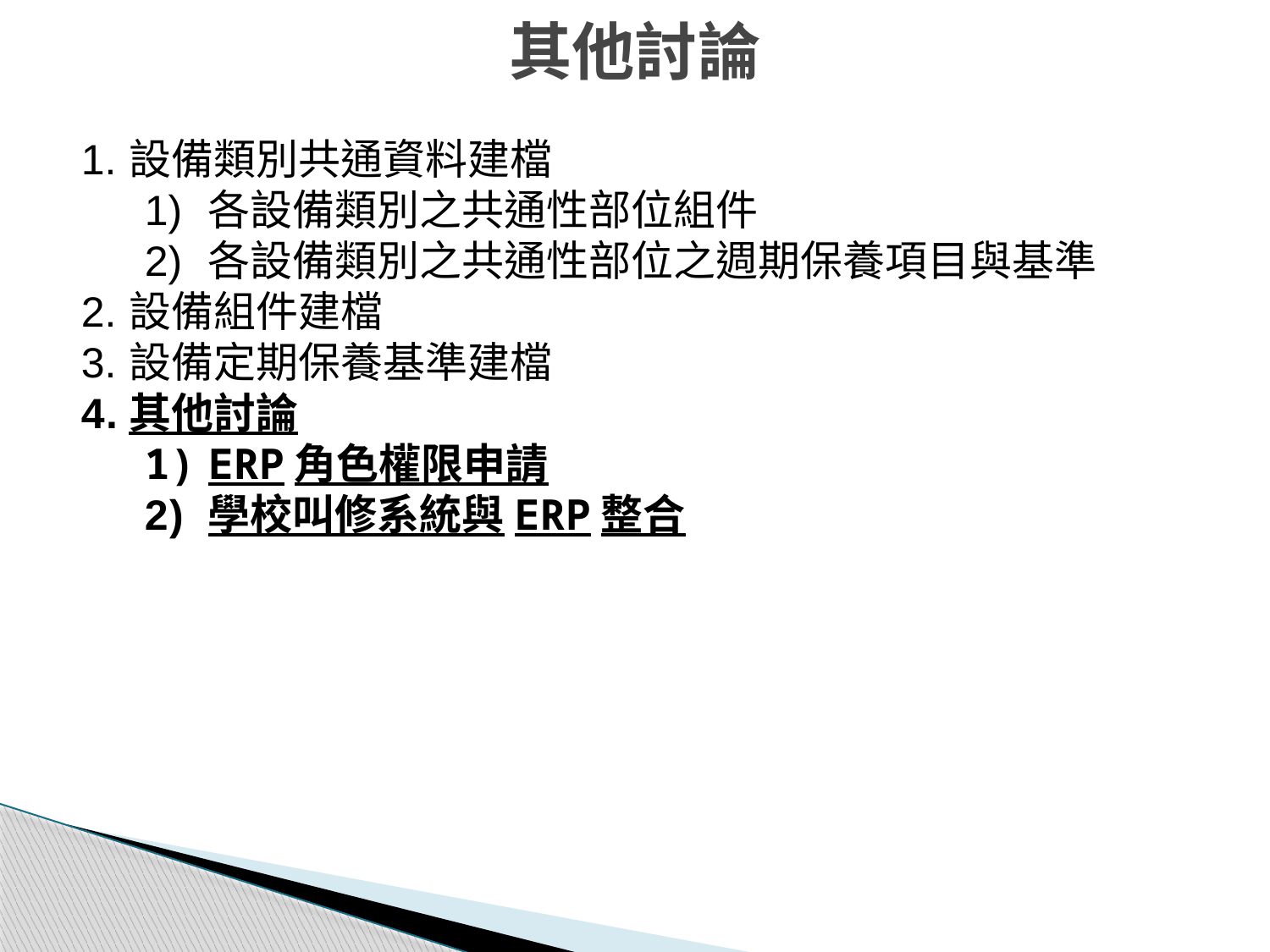

# 其他討論
設備類別共通資料建檔
各設備類別之共通性部位組件
各設備類別之共通性部位之週期保養項目與基準
設備組件建檔
設備定期保養基準建檔
其他討論
ERP角色權限申請
學校叫修系統與ERP整合